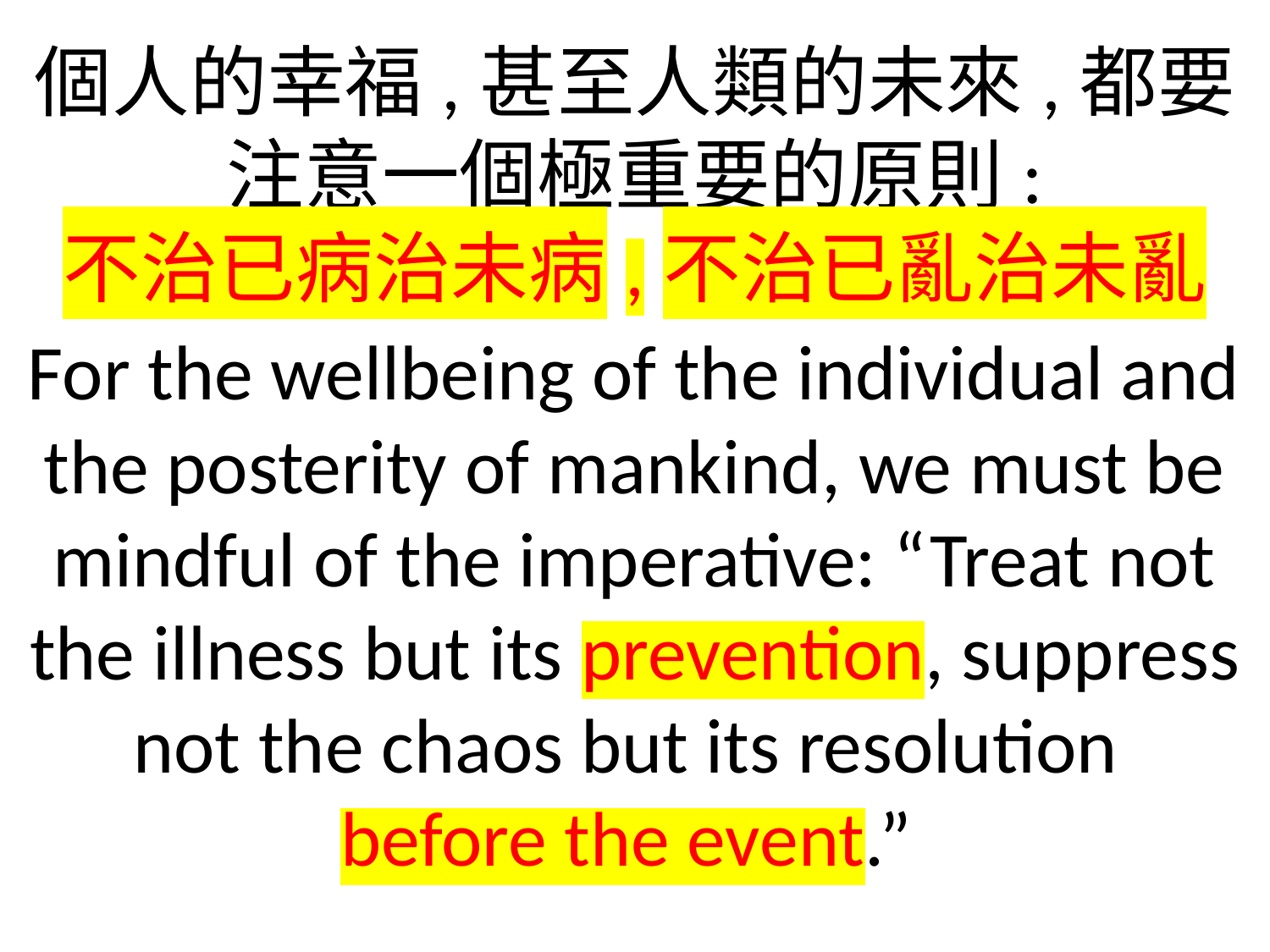

個人的幸福,甚至人類的未來,都要注意一個極重要的原則:
不治已病治未病,不治已亂治未亂
For the wellbeing of the individual and the posterity of mankind, we must be mindful of the imperative: “Treat not the illness but its prevention, suppress not the chaos but its resolution
before the event.”